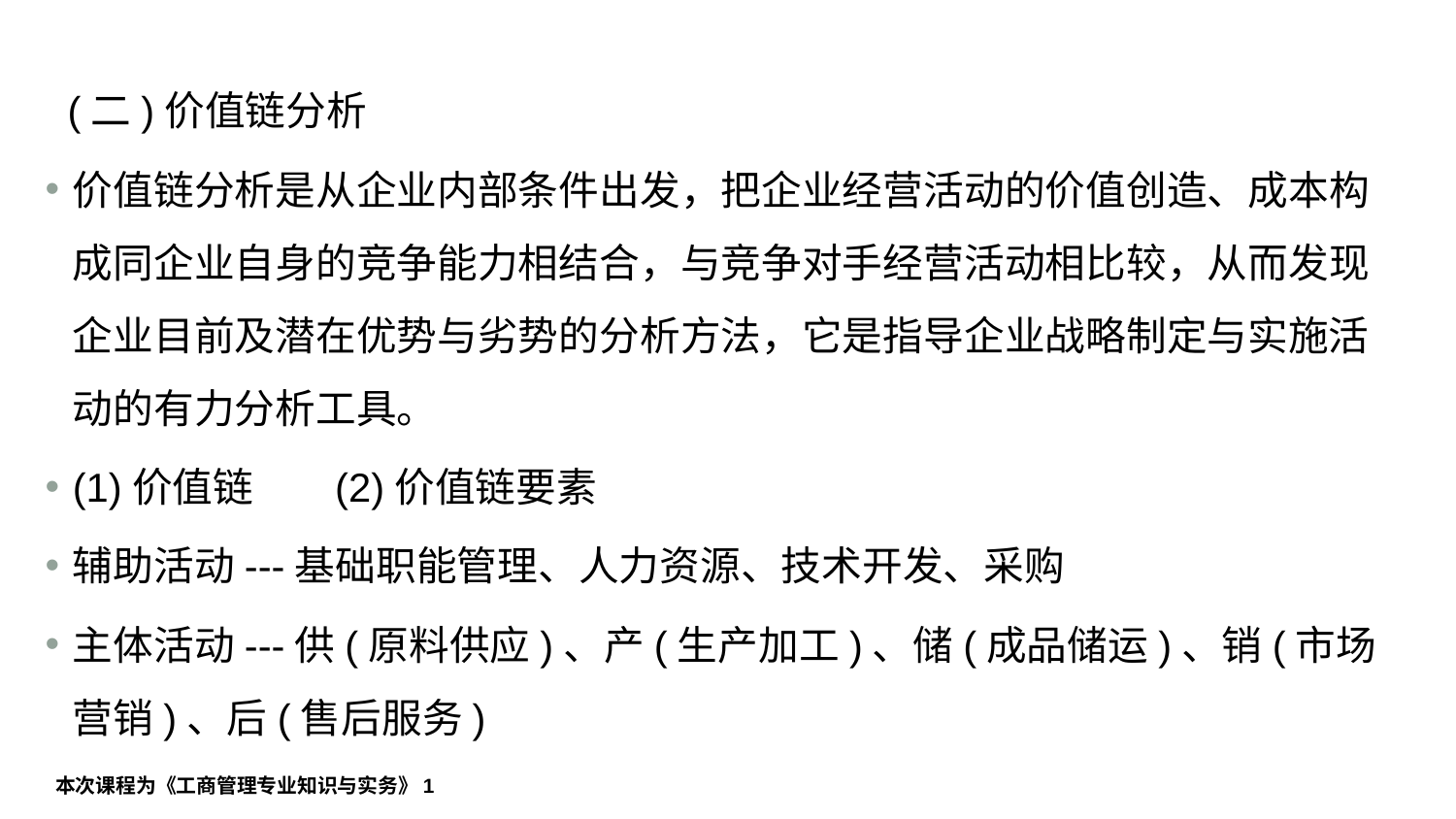

#
  (二)价值链分析
价值链分析是从企业内部条件出发，把企业经营活动的价值创造、成本构成同企业自身的竞争能力相结合，与竞争对手经营活动相比较，从而发现企业目前及潜在优势与劣势的分析方法，它是指导企业战略制定与实施活动的有力分析工具。
(1)价值链        (2)价值链要素
辅助活动---基础职能管理、人力资源、技术开发、采购
主体活动---供(原料供应)、产(生产加工)、储(成品储运)、销(市场营销)、后(售后服务)